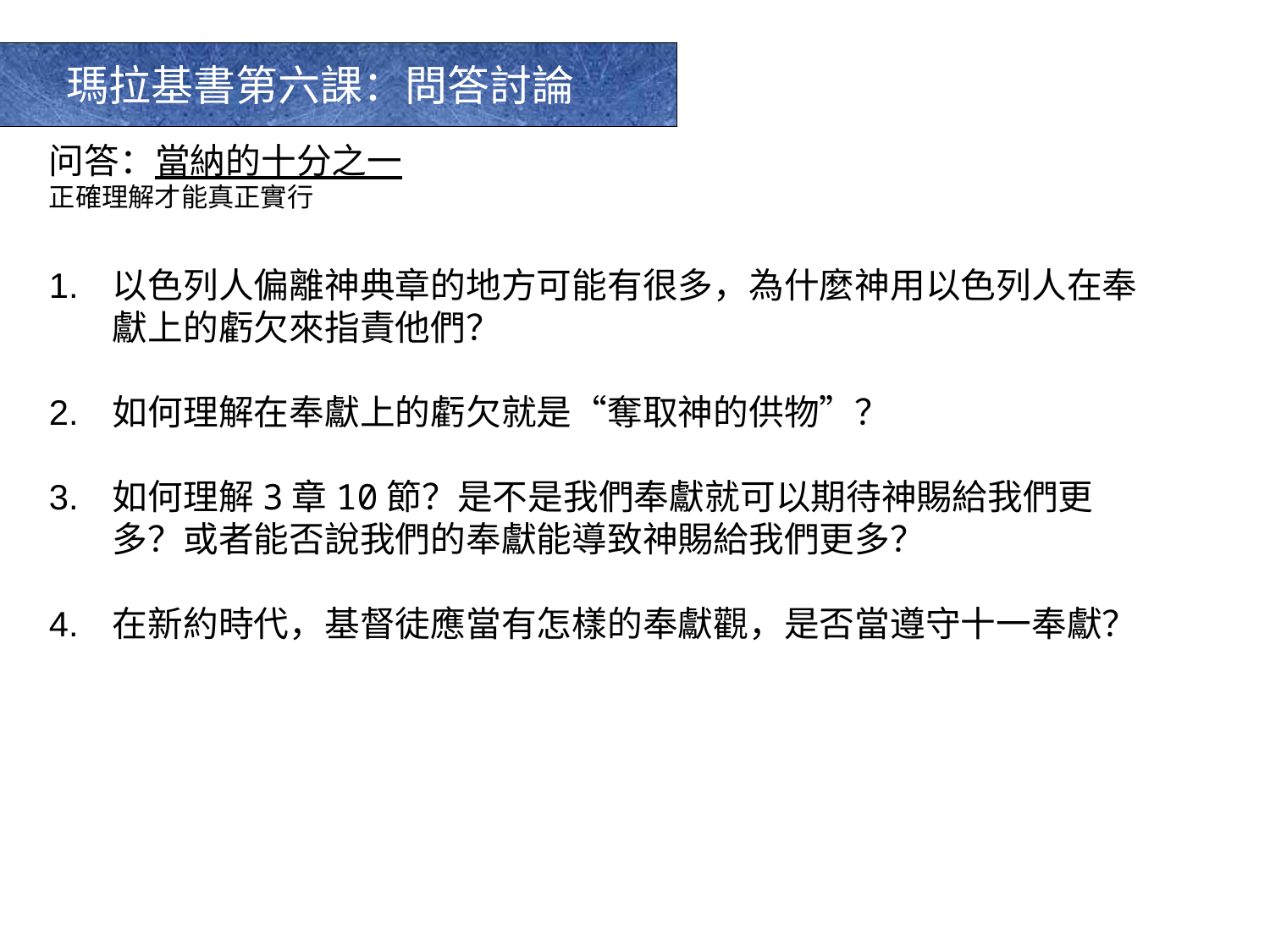

瑪拉基書第六課：問答討論
问答：當納的十分之一
正確理解才能真正實行

以色列人偏離神典章的地方可能有很多，為什麼神用以色列人在奉獻上的虧欠來指責他們？

如何理解在奉獻上的虧欠就是“奪取神的供物”？

如何理解3章10節？是不是我們奉獻就可以期待神賜給我們更多？或者能否說我們的奉獻能導致神賜給我們更多？
在新約時代，基督徒應當有怎樣的奉獻觀，是否當遵守十一奉獻？